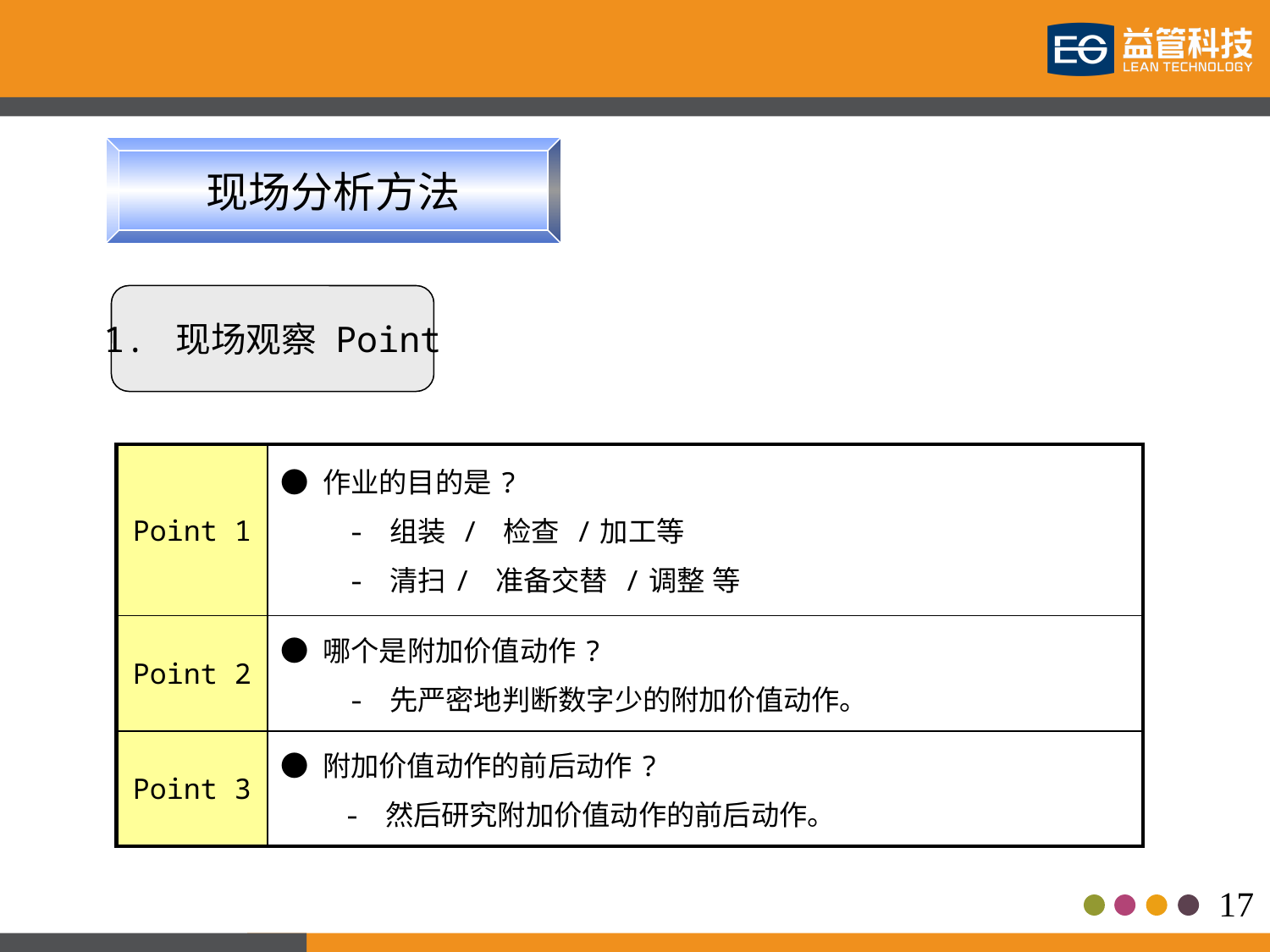

现场分析方法
1. 现场观察 Point
| Point 1 | ● 作业的目的是? - 组装 / 检查 /加工等 - 清扫/ 准备交替 /调整 等 |
| --- | --- |
| Point 2 | ● 哪个是附加价值动作? - 先严密地判断数字少的附加价值动作。 |
| Point 3 | ● 附加价值动作的前后动作? 　- 然后研究附加价值动作的前后动作。 |